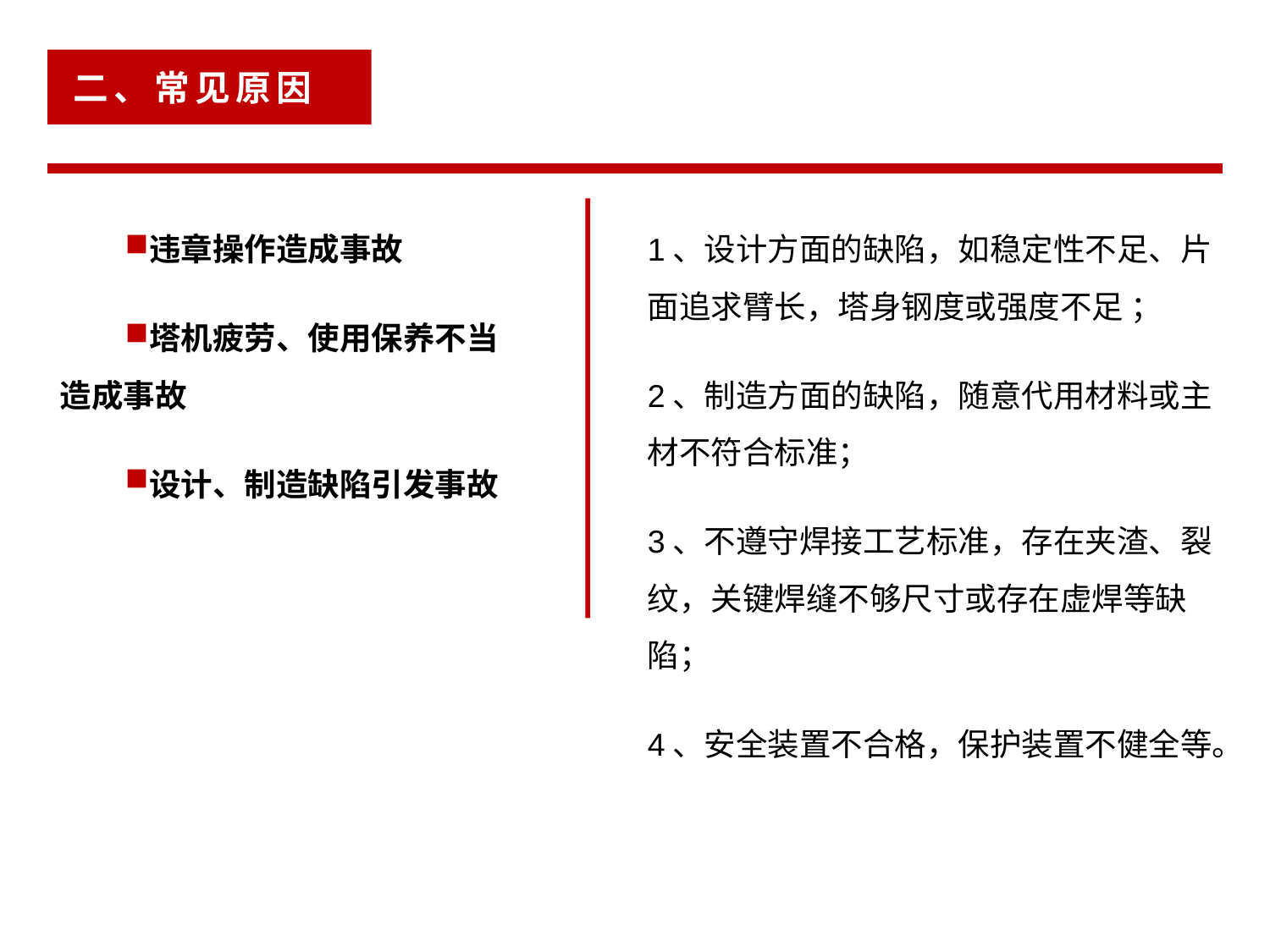

二、常见原因

违章操作造成事故
塔机疲劳、使用保养不当造成事故
设计、制造缺陷引发事故
1、设计方面的缺陷，如稳定性不足、片面追求臂长，塔身钢度或强度不足 ；
2、制造方面的缺陷，随意代用材料或主材不符合标准；
3、不遵守焊接工艺标准，存在夹渣、裂纹，关键焊缝不够尺寸或存在虚焊等缺陷；
4、安全装置不合格，保护装置不健全等。